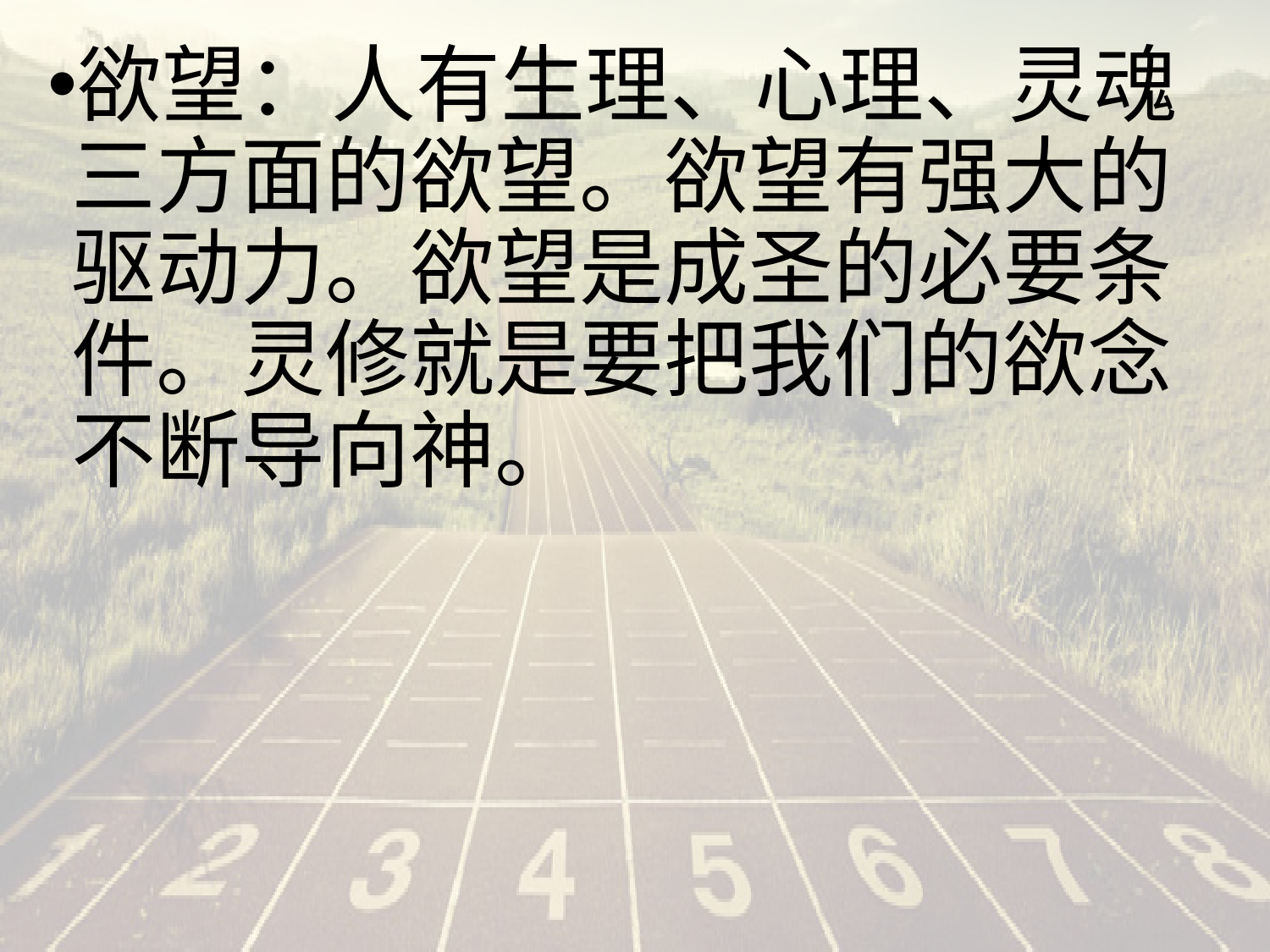

#
欲望：人有生理、心理、灵魂三方面的欲望。欲望有强大的驱动力。欲望是成圣的必要条件。灵修就是要把我们的欲念不断导向神。